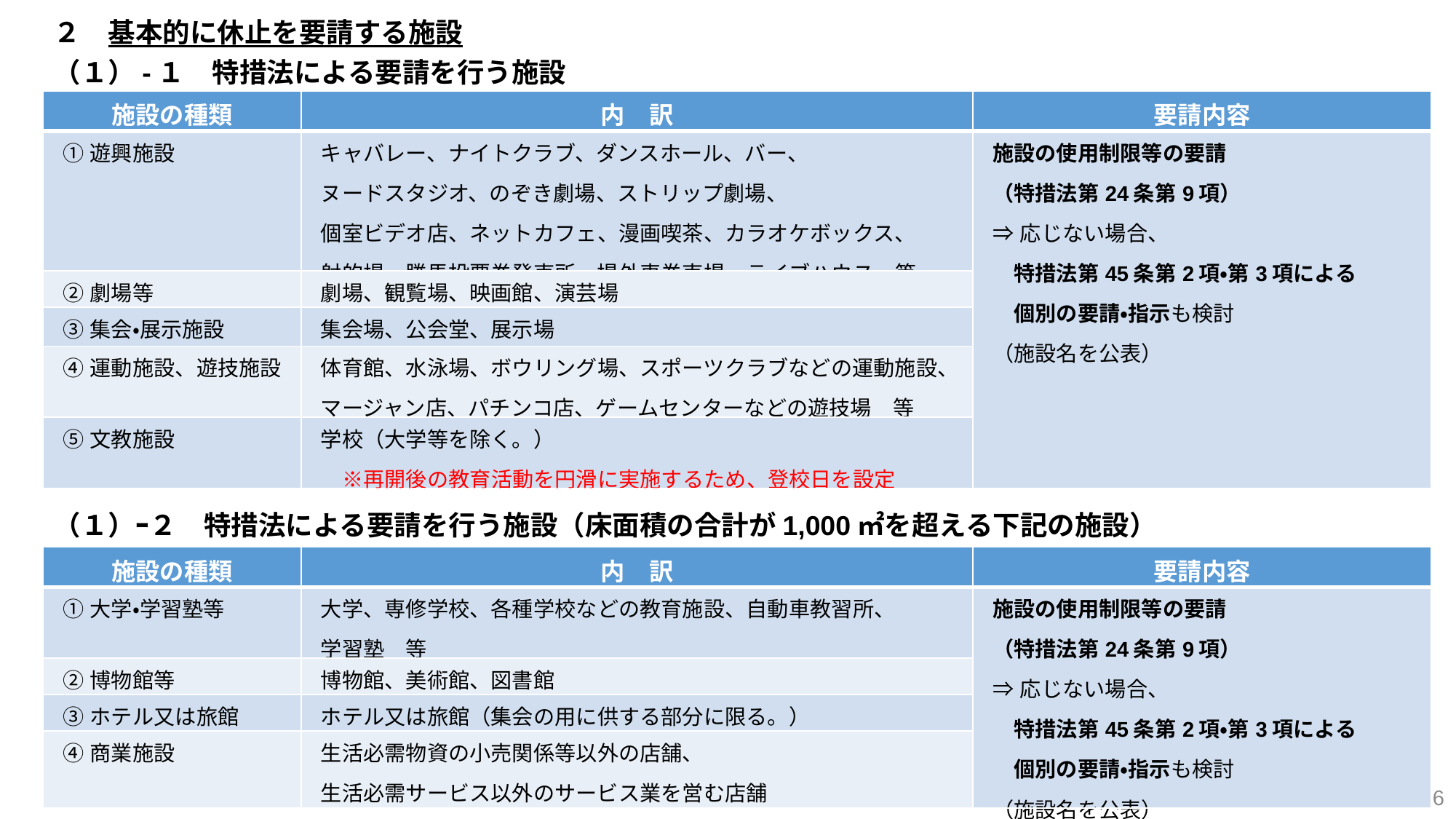

２　基本的に休止を要請する施設
（１）-１　特措法による要請を行う施設
| 施設の種類 | 内　訳 | 要請内容 |
| --- | --- | --- |
| ①遊興施設 | キャバレー、ナイトクラブ、ダンスホール、バー、 ヌードスタジオ、のぞき劇場、ストリップ劇場、 個室ビデオ店、ネットカフェ、漫画喫茶、カラオケボックス、 射的場、勝馬投票券発売所、場外車券売場、ライブハウス　等 | 施設の使用制限等の要請 （特措法第24条第9項） ⇒応じない場合、 　特措法第45条第2項・第3項による 　個別の要請・指示も検討 （施設名を公表） |
| ②劇場等 | 劇場、観覧場、映画館、演芸場 |  |
| ③集会・展示施設 | 集会場、公会堂、展示場 |  |
| ④運動施設、遊技施設 | 体育館、水泳場、ボウリング場、スポーツクラブなどの運動施設、 マージャン店、パチンコ店、ゲームセンターなどの遊技場　等 |  |
| ⑤文教施設 | 学校（大学等を除く。） 　※再開後の教育活動を円滑に実施するため、登校日を設定 |  |
（１）ｰ２　特措法による要請を行う施設（床面積の合計が1,000㎡を超える下記の施設）
| 施設の種類 | 内　訳 | 要請内容 |
| --- | --- | --- |
| ①大学・学習塾等 | 大学、専修学校、各種学校などの教育施設、自動車教習所、 学習塾　等 | 施設の使用制限等の要請 （特措法第24条第9項） ⇒応じない場合、 　特措法第45条第2項・第3項による 　個別の要請・指示も検討 （施設名を公表） |
| ②博物館等 | 博物館、美術館、図書館 |  |
| ③ホテル又は旅館 | ホテル又は旅館（集会の用に供する部分に限る。） |  |
| ④商業施設 | 生活必需物資の小売関係等以外の店舗、 生活必需サービス以外のサービス業を営む店舗 |  |
6